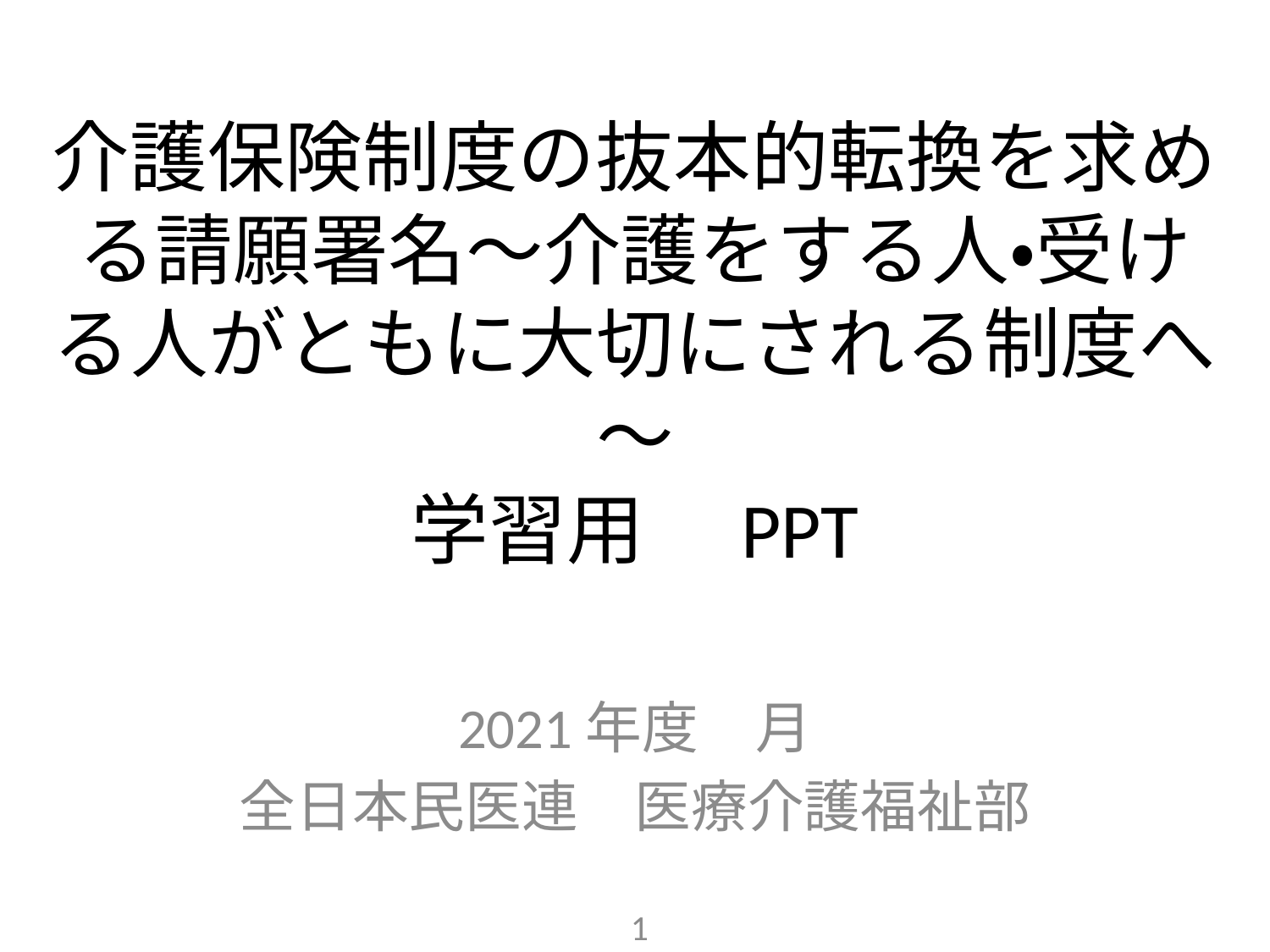

# 介護保険制度の抜本的転換を求める請願署名～介護をする人・受ける人がともに大切にされる制度へ～ 学習用　PPT
2021年度　月
全日本民医連　医療介護福祉部
1